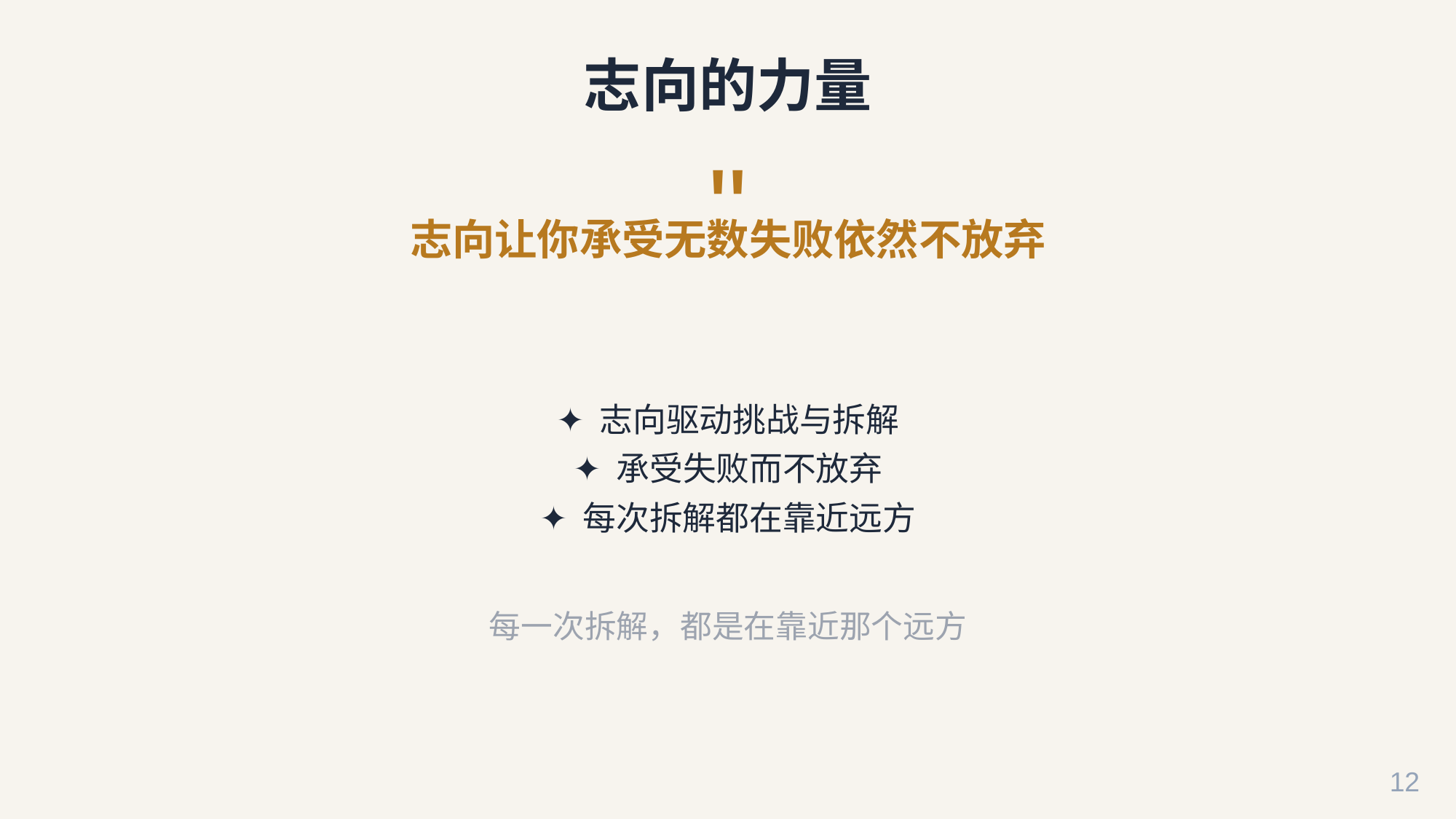

志向的力量
"
志向让你承受无数失败依然不放弃
✦ 志向驱动挑战与拆解
✦ 承受失败而不放弃
✦ 每次拆解都在靠近远方
每一次拆解，都是在靠近那个远方
12